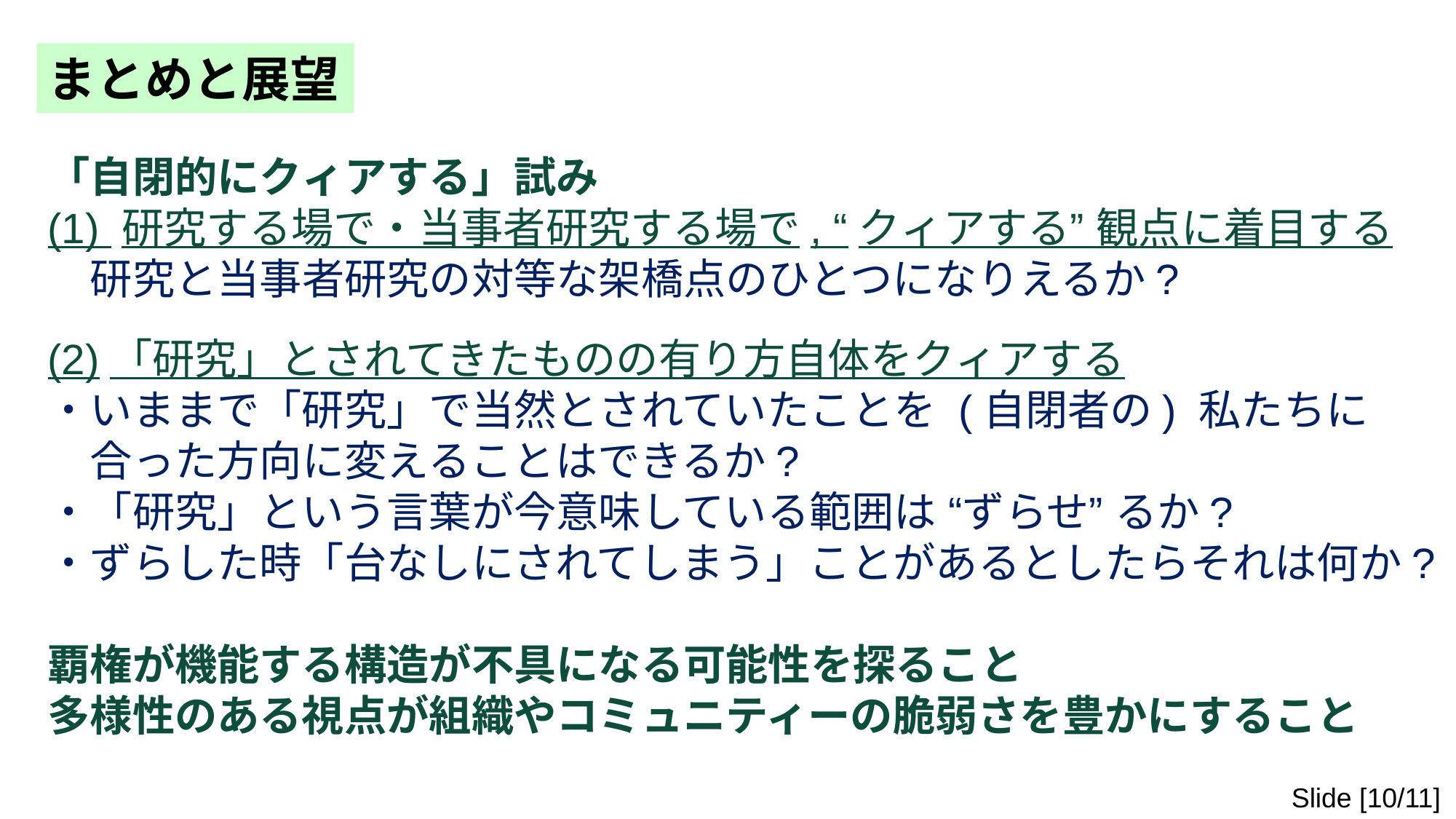

まとめと展望
「自閉的にクィアする」試み
(1) 研究する場で・当事者研究する場で, “クィアする” 観点に着目する
　研究と当事者研究の対等な架橋点のひとつになりえるか?

(2)「研究」とされてきたものの有り方自体をクィアする
・いままで「研究」で当然とされていたことを (自閉者の) 私たちに
　合った方向に変えることはできるか?
・「研究」という言葉が今意味している範囲は “ずらせ” るか?
・ずらした時「台なしにされてしまう」ことがあるとしたらそれは何か?

覇権が機能する構造が不具になる可能性を探ること
多様性のある視点が組織やコミュニティーの脆弱さを豊かにすること